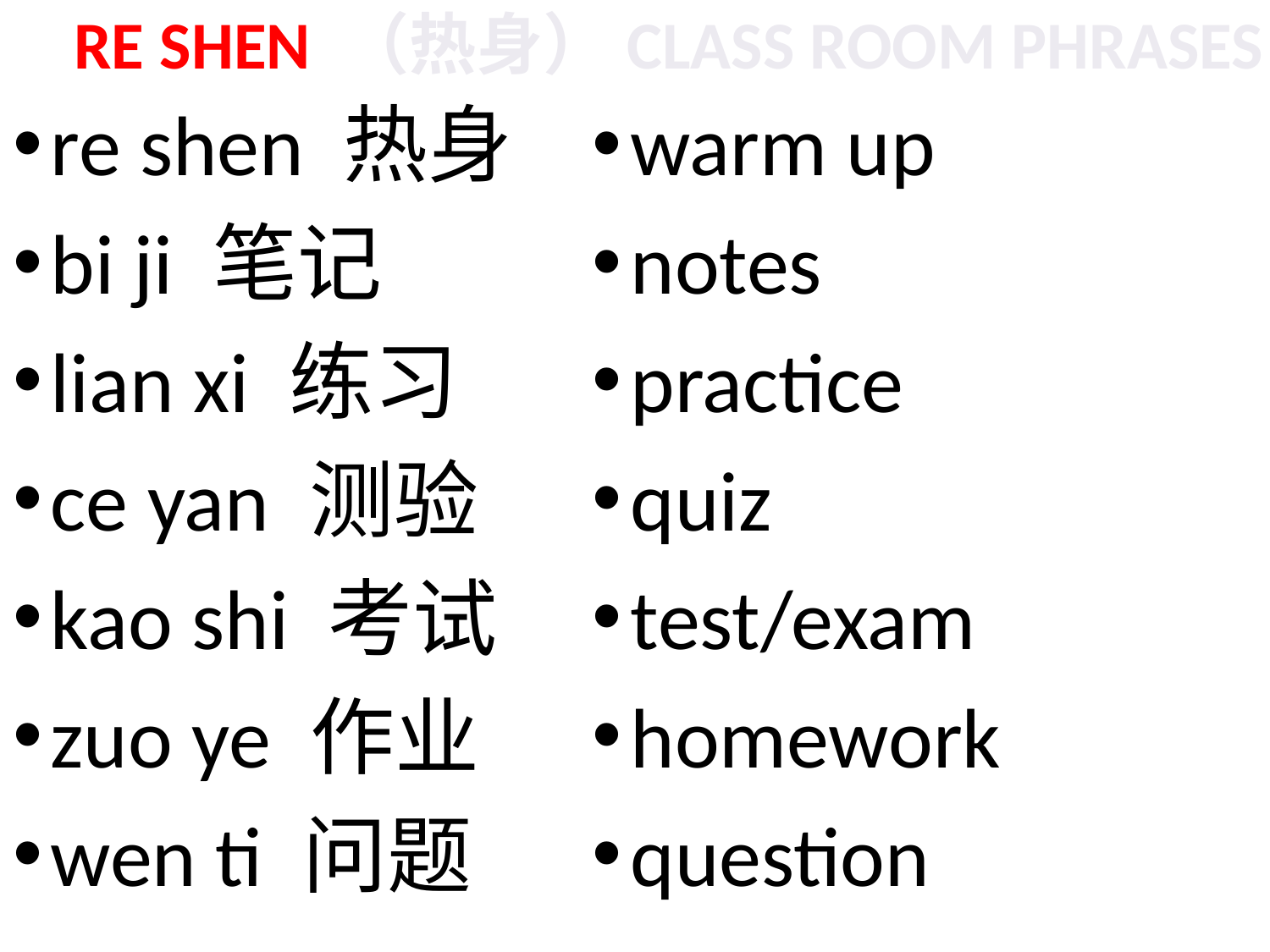

Re shen （热身）Class room phrases
re shen 热身
bi ji 笔记
lian xi 练习
ce yan 测验
kao shi 考试
zuo ye 作业
wen ti 问题

warm up
notes
practice
quiz
test/exam
homework
question